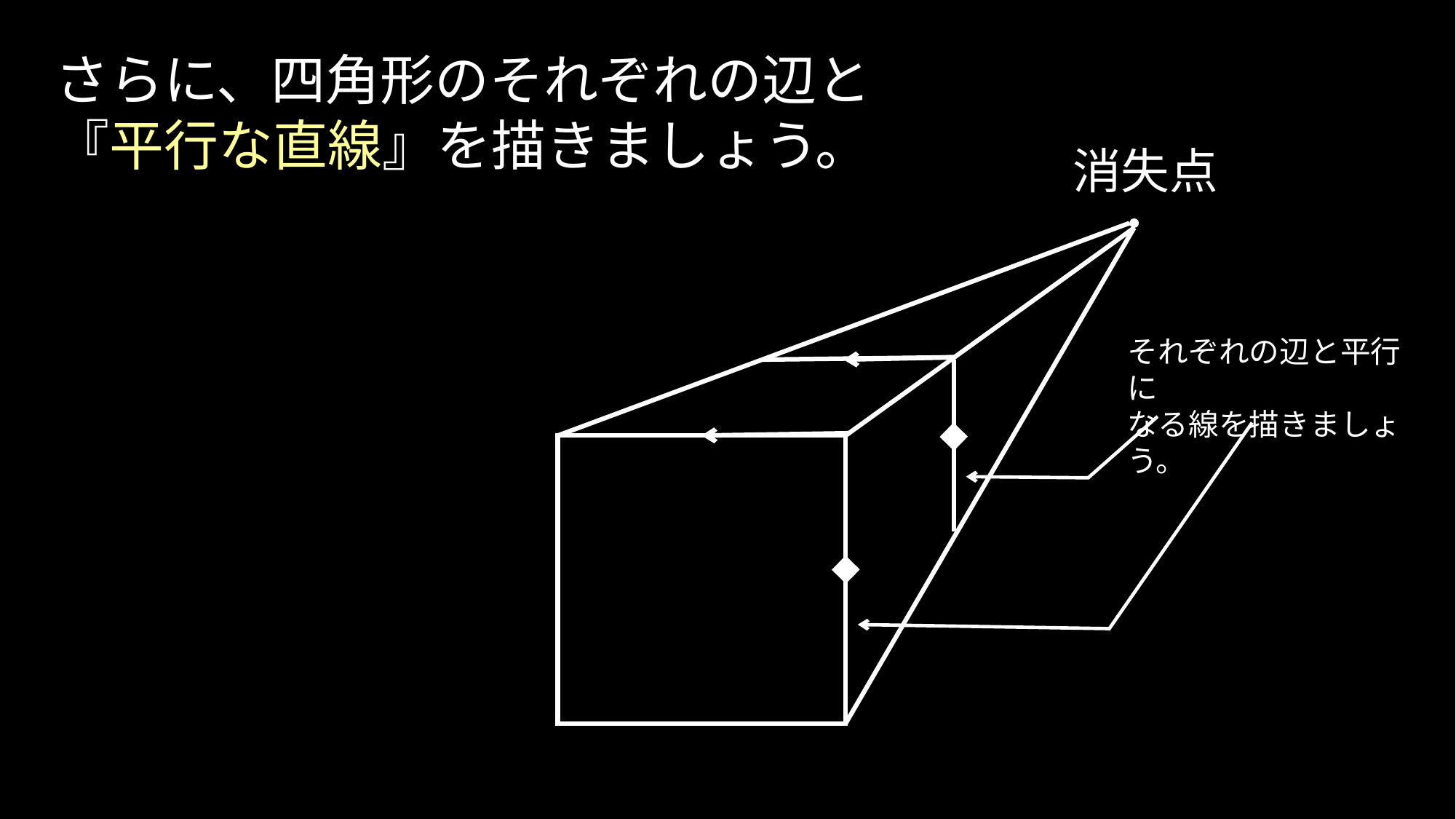

さらに、四角形のそれぞれの辺と
『平行な直線』を描きましょう。
消失点

それぞれの辺と平行に
なる線を描きましょう。